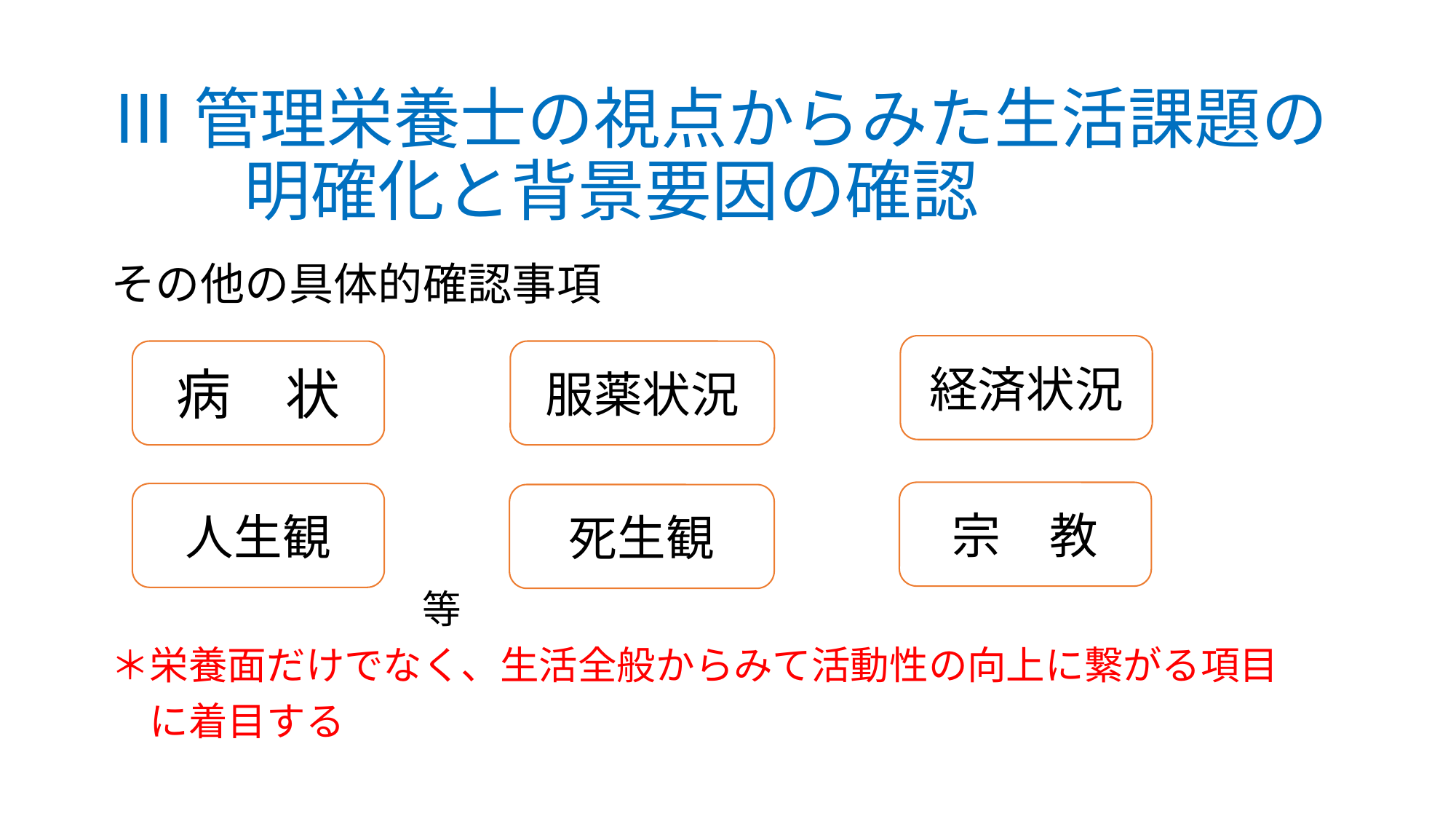

# Ⅲ管理栄養士の視点からみた生活課題の 　　明確化と背景要因の確認
その他の具体的確認事項

　　　　　　　　　　　　　　　　　　　　　　　　　　　　　　　　　　　　　　　等
＊栄養面だけでなく、生活全般からみて活動性の向上に繋がる項目
　に着目する

経済状況
服薬状況
病　状
宗　教
人生観
死生観